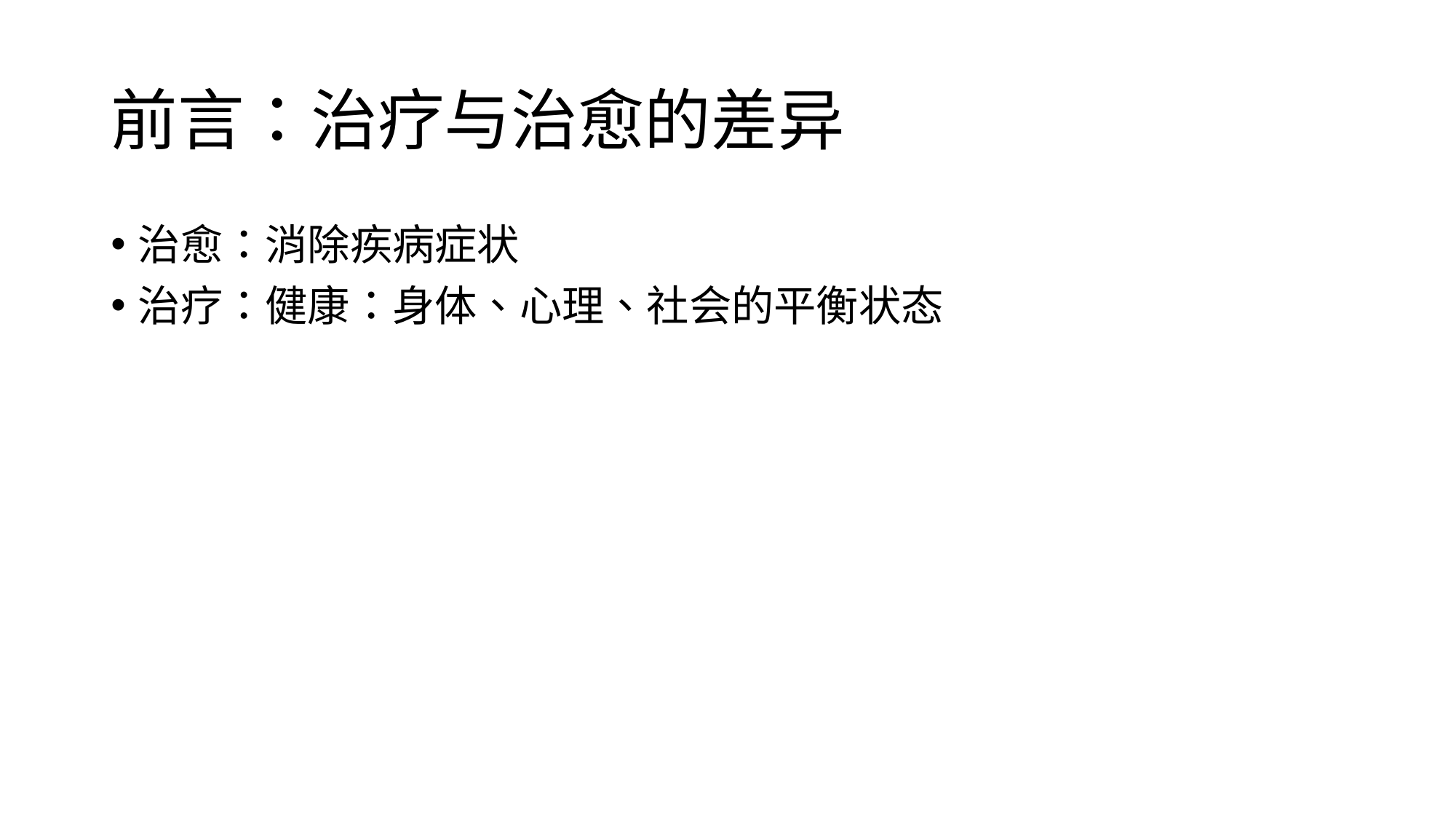

# 前言：治疗与治愈的差异
治愈：消除疾病症状
治疗：健康：身体、心理、社会的平衡状态